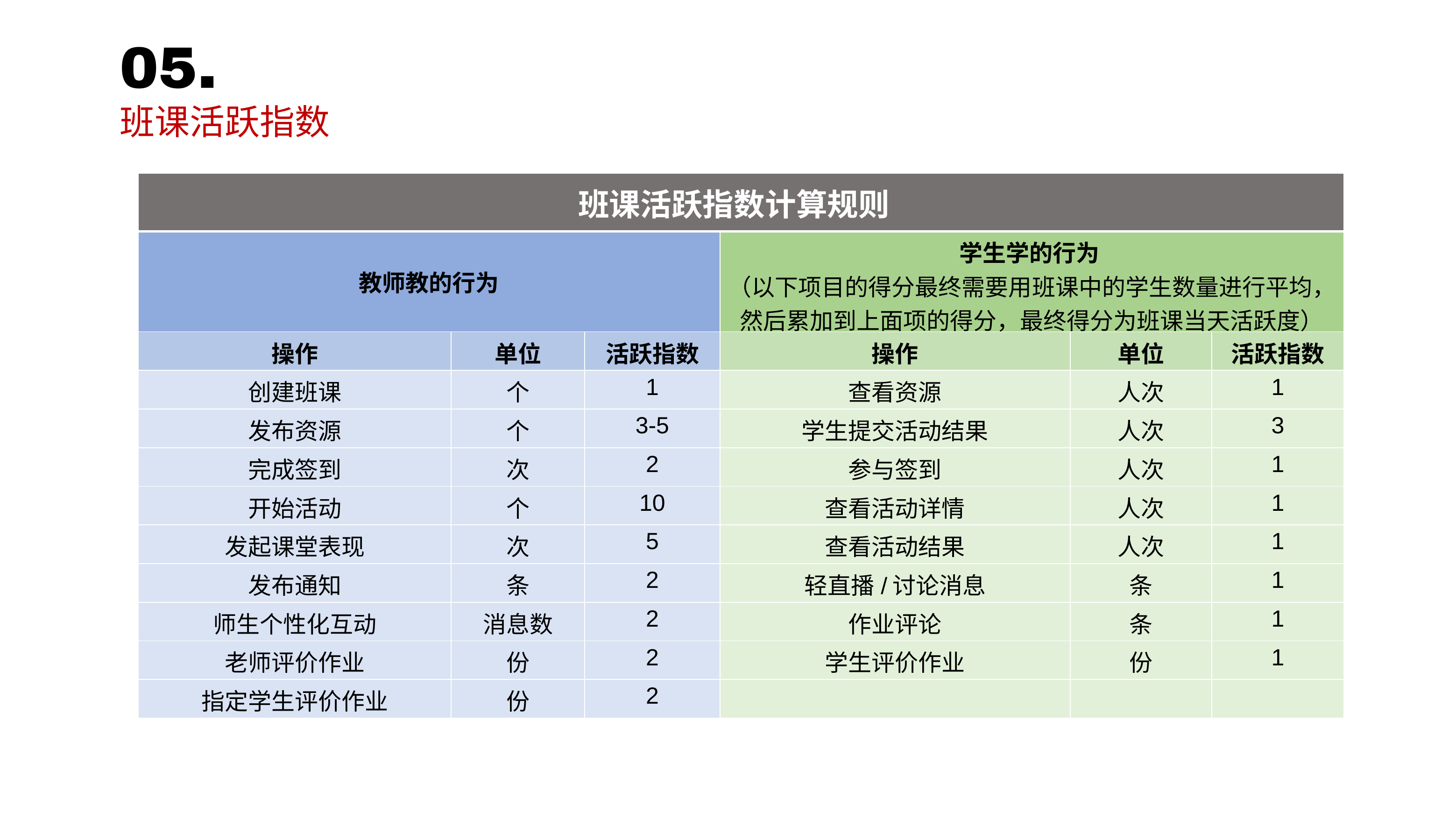

05.
班课活跃指数
| 班课活跃指数计算规则 |  |  |  |  |  |
| --- | --- | --- | --- | --- | --- |
| 教师教的行为 |  |  | 学生学的行为 （以下项目的得分最终需要用班课中的学生数量进行平均，然后累加到上面项的得分，最终得分为班课当天活跃度） |  |  |
| 操作 | 单位 | 活跃指数 | 操作 | 单位 | 活跃指数 |
| 创建班课 | 个 | 1 | 查看资源 | 人次 | 1 |
| 发布资源 | 个 | 3-5 | 学生提交活动结果 | 人次 | 3 |
| 完成签到 | 次 | 2 | 参与签到 | 人次 | 1 |
| 开始活动 | 个 | 10 | 查看活动详情 | 人次 | 1 |
| 发起课堂表现 | 次 | 5 | 查看活动结果 | 人次 | 1 |
| 发布通知 | 条 | 2 | 轻直播/讨论消息 | 条 | 1 |
| 师生个性化互动 | 消息数 | 2 | 作业评论 | 条 | 1 |
| 老师评价作业 | 份 | 2 | 学生评价作业 | 份 | 1 |
| 指定学生评价作业 | 份 | 2 |  |  |  |